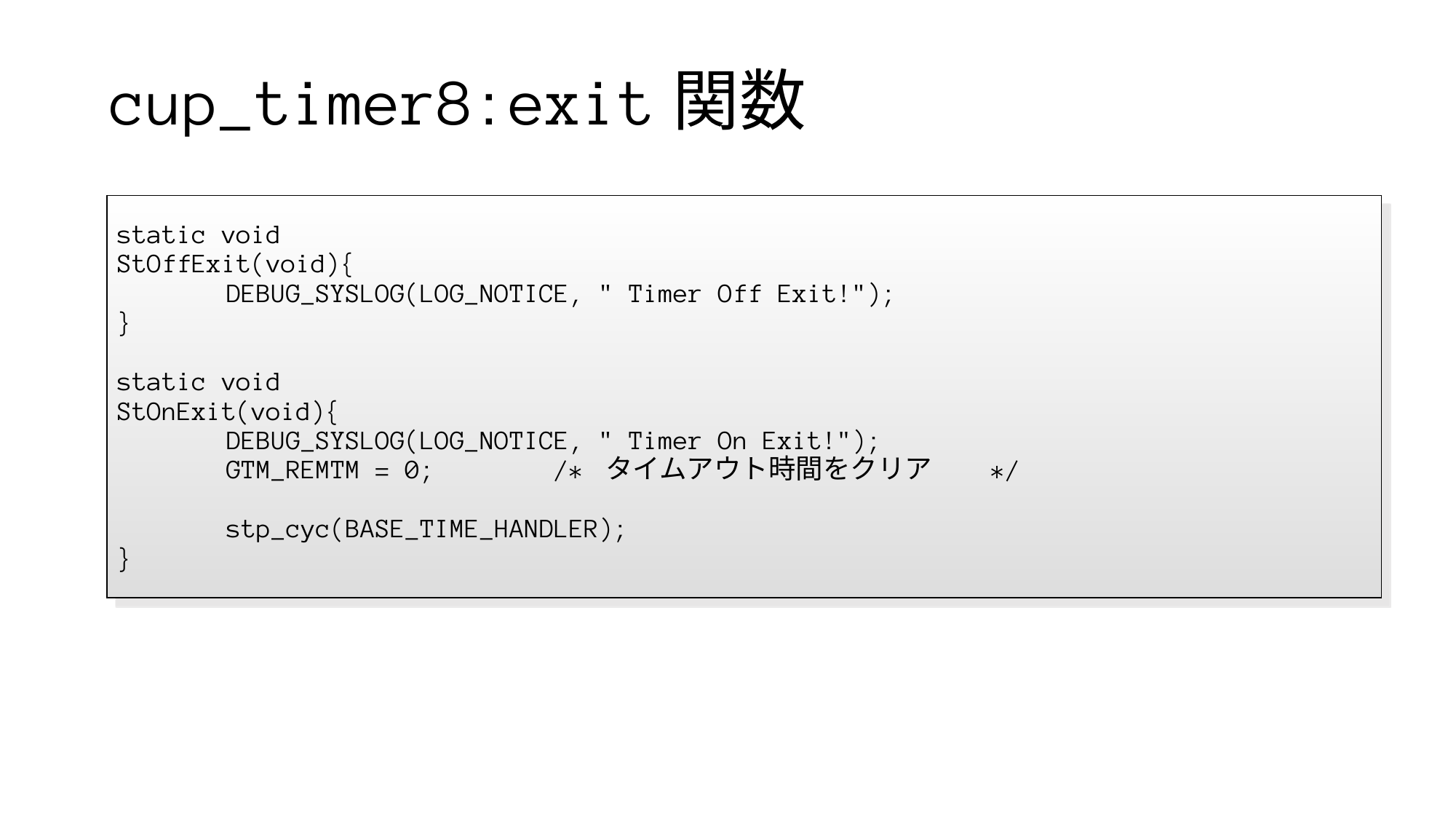

# cup_timer8:exit関数
static void
StOffExit(void){
	DEBUG_SYSLOG(LOG_NOTICE, " Timer Off Exit!");
}

static void
StOnExit(void){
	DEBUG_SYSLOG(LOG_NOTICE, " Timer On Exit!");
	GTM_REMTM = 0;		/* タイムアウト時間をクリア 	*/

	stp_cyc(BASE_TIME_HANDLER);
}